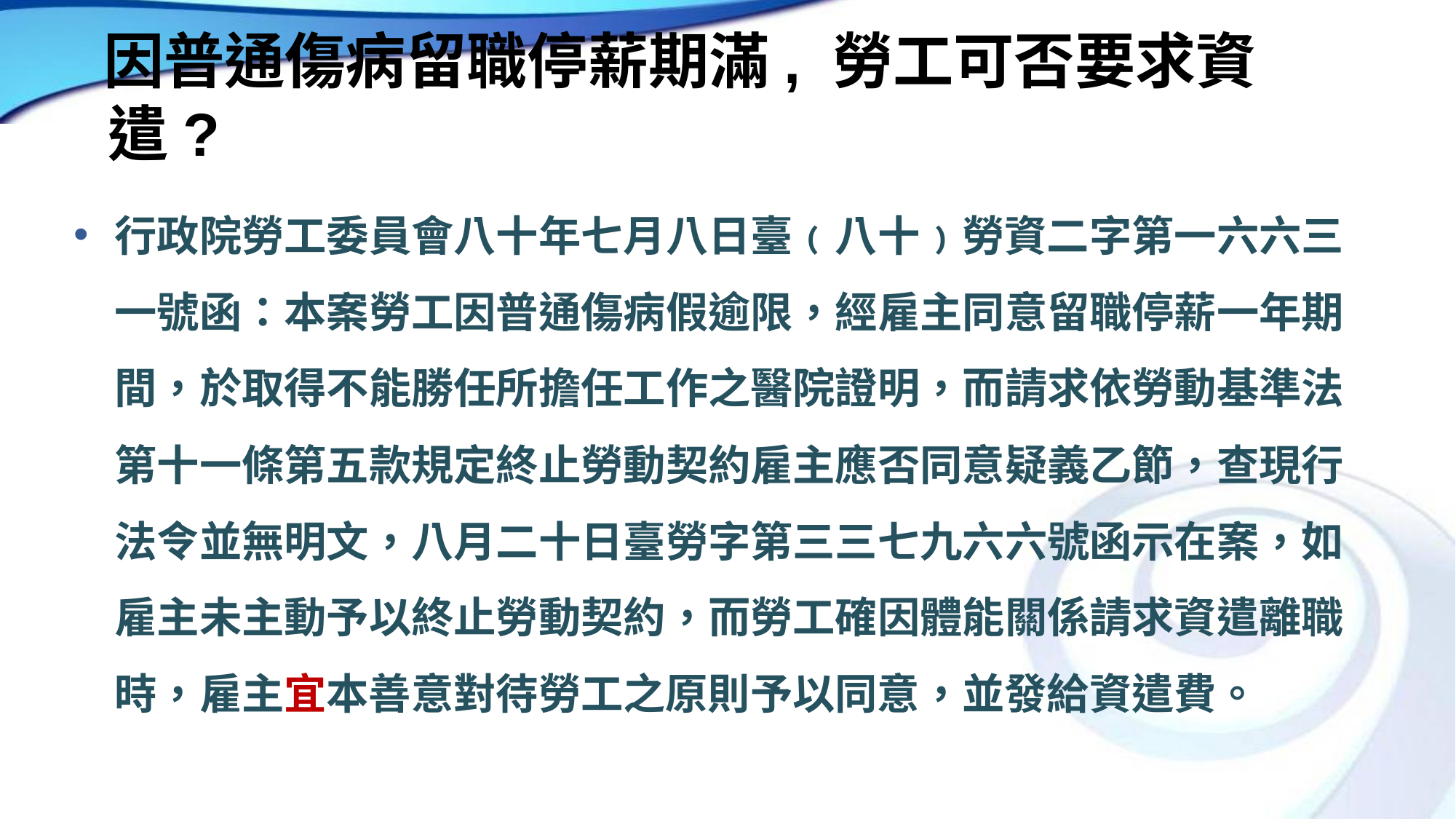

# 因普通傷病留職停薪期滿, 勞工可否要求資遣?
行政院勞工委員會八十年七月八日臺﹙八十﹚勞資二字第一六六三一號函：本案勞工因普通傷病假逾限，經雇主同意留職停薪一年期間，於取得不能勝任所擔任工作之醫院證明，而請求依勞動基準法第十一條第五款規定終止勞動契約雇主應否同意疑義乙節，查現行法令並無明文，八月二十日臺勞字第三三七九六六號函示在案，如雇主未主動予以終止勞動契約，而勞工確因體能關係請求資遣離職時，雇主宜本善意對待勞工之原則予以同意，並發給資遣費。